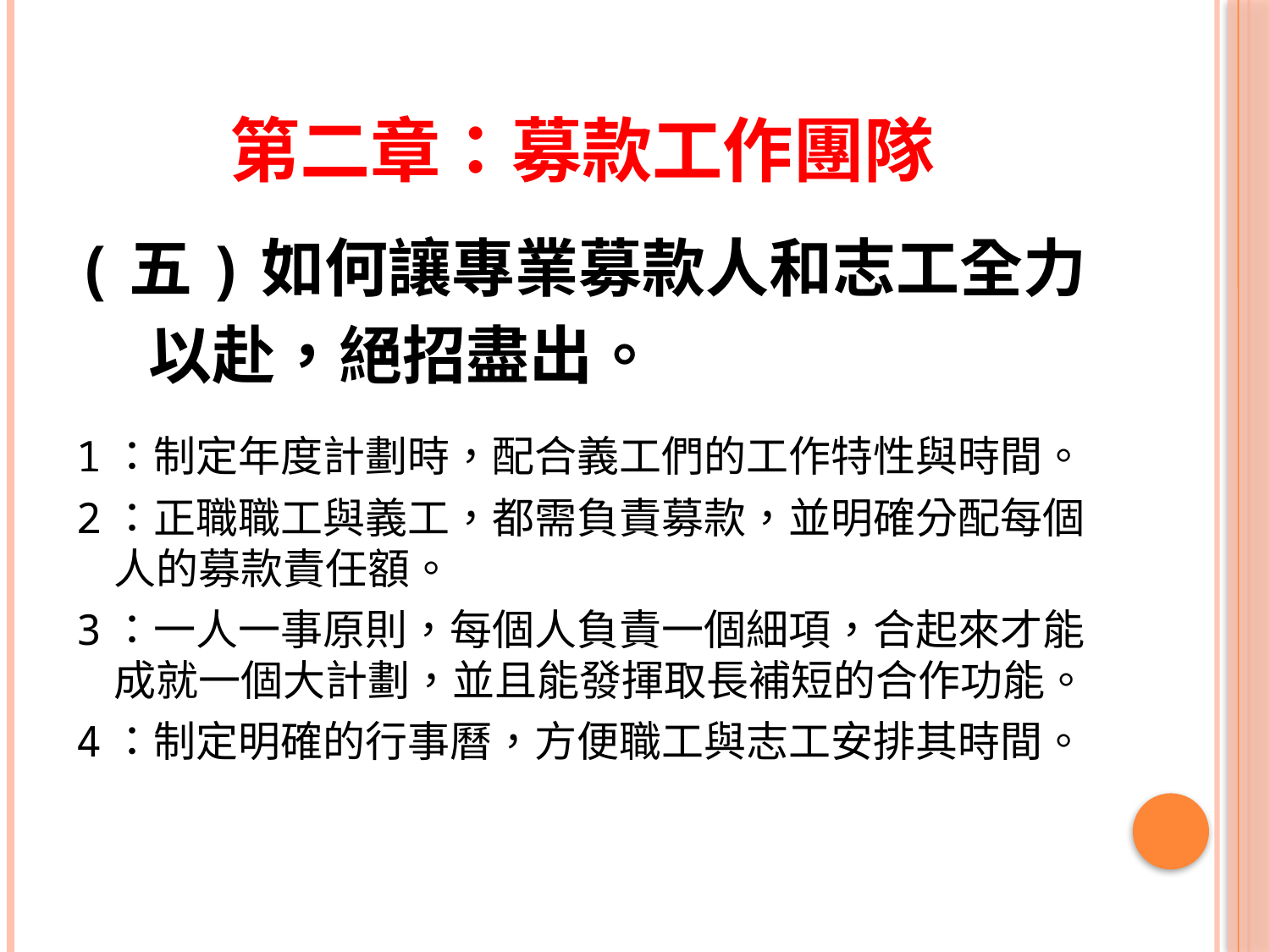

# 第二章：募款工作團隊
(五)如何讓專業募款人和志工全力
    以赴，絕招盡出。

1：制定年度計劃時，配合義工們的工作特性與時間。
2：正職職工與義工，都需負責募款，並明確分配每個人的募款責任額。
3：一人一事原則，每個人負責一個細項，合起來才能成就一個大計劃，並且能發揮取長補短的合作功能。
4：制定明確的行事曆，方便職工與志工安排其時間。